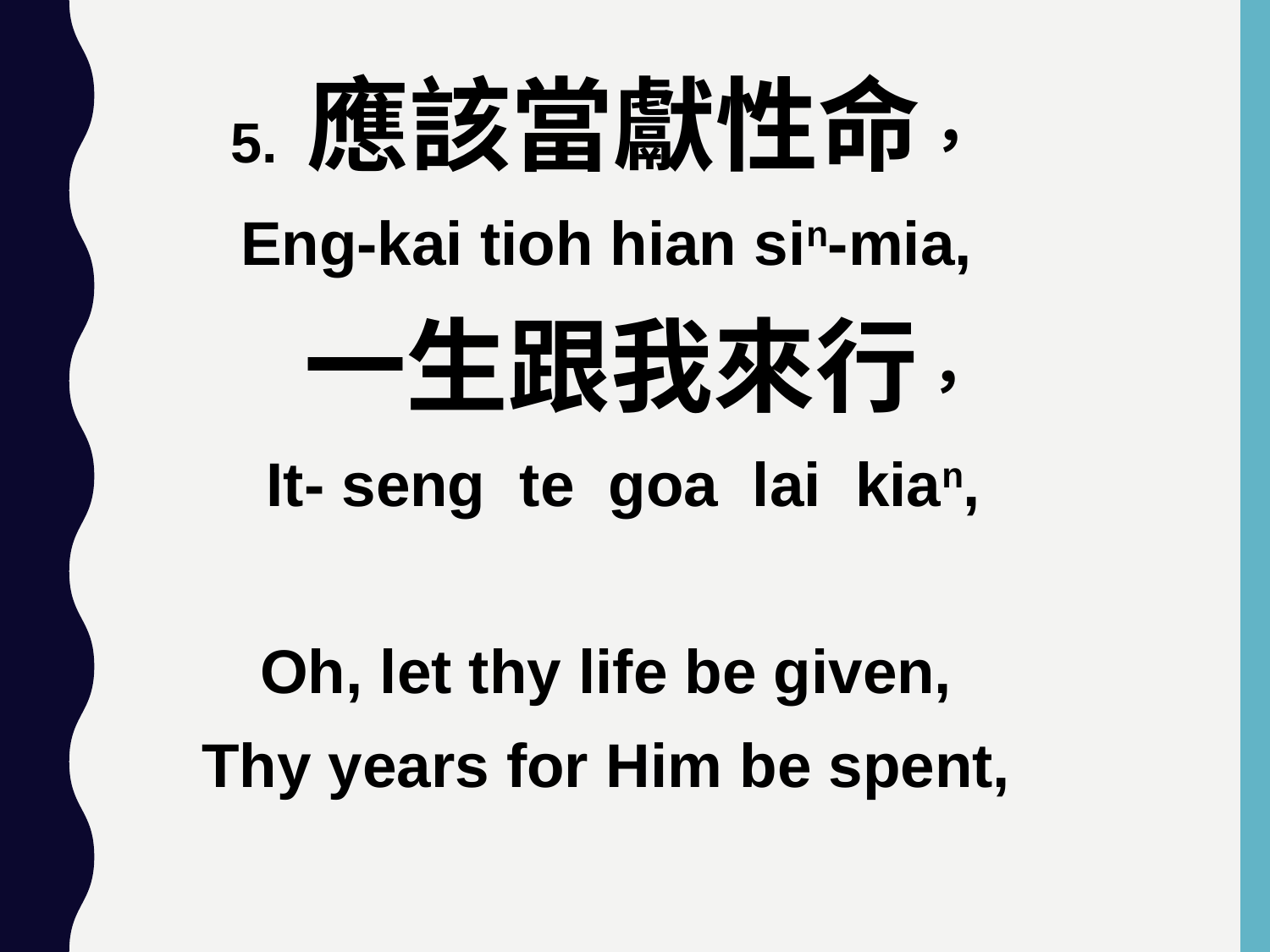

5. 應該當獻性命，
Eng-kai tioh hian sin-mia,
  一生跟我來行，
  It- seng  te  goa  lai  kian,

Oh, let thy life be given,
Thy years for Him be spent,